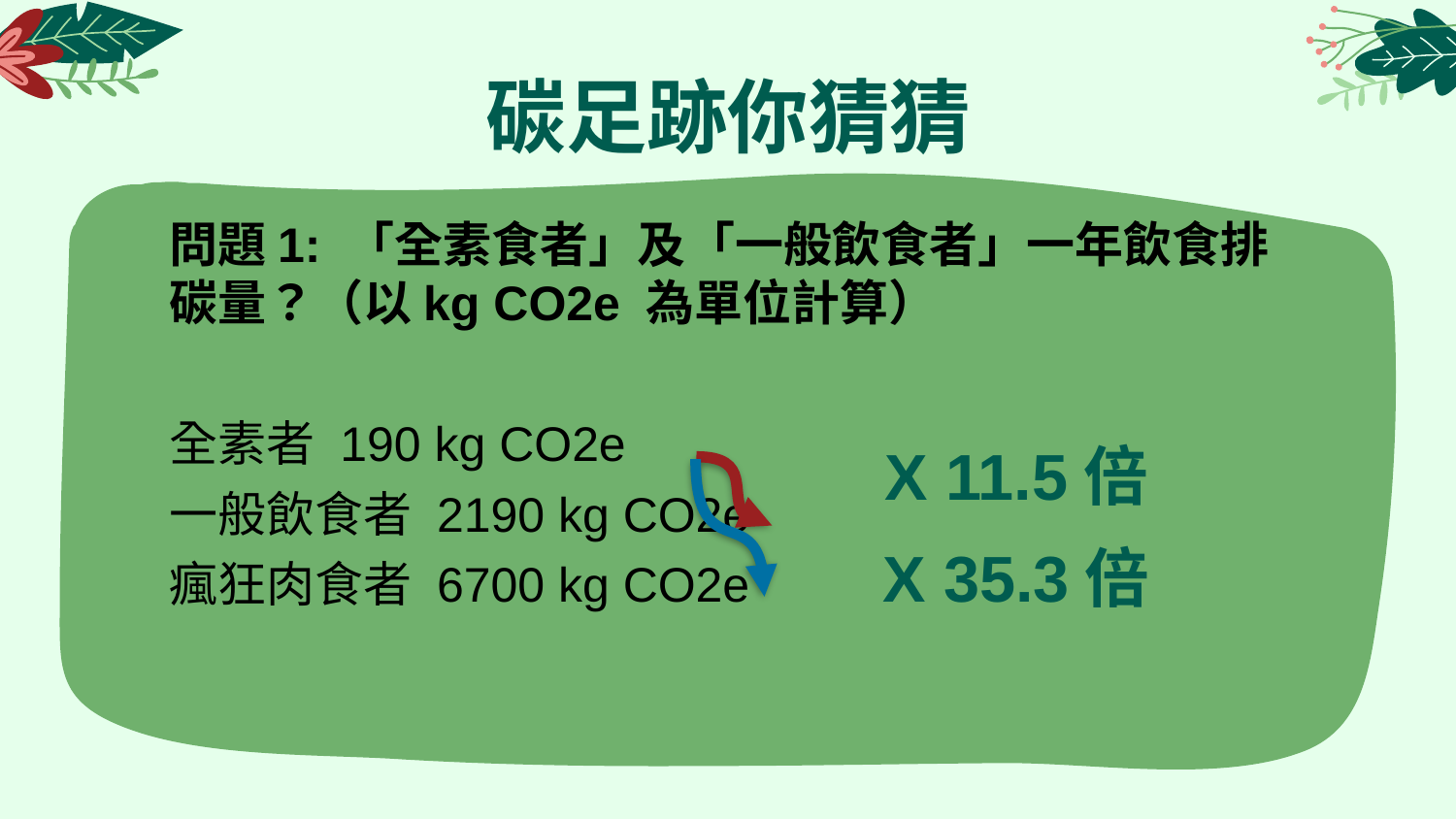

# 碳足跡你猜猜
問題1: 「全素食者」及「一般飲食者」一年飲食排碳量？（以kg CO2e 為單位計算）

全素者 190 kg CO2e
一般飲食者 2190 kg CO2e
瘋狂肉食者 6700 kg CO2e
X 11.5倍
X 35.3倍